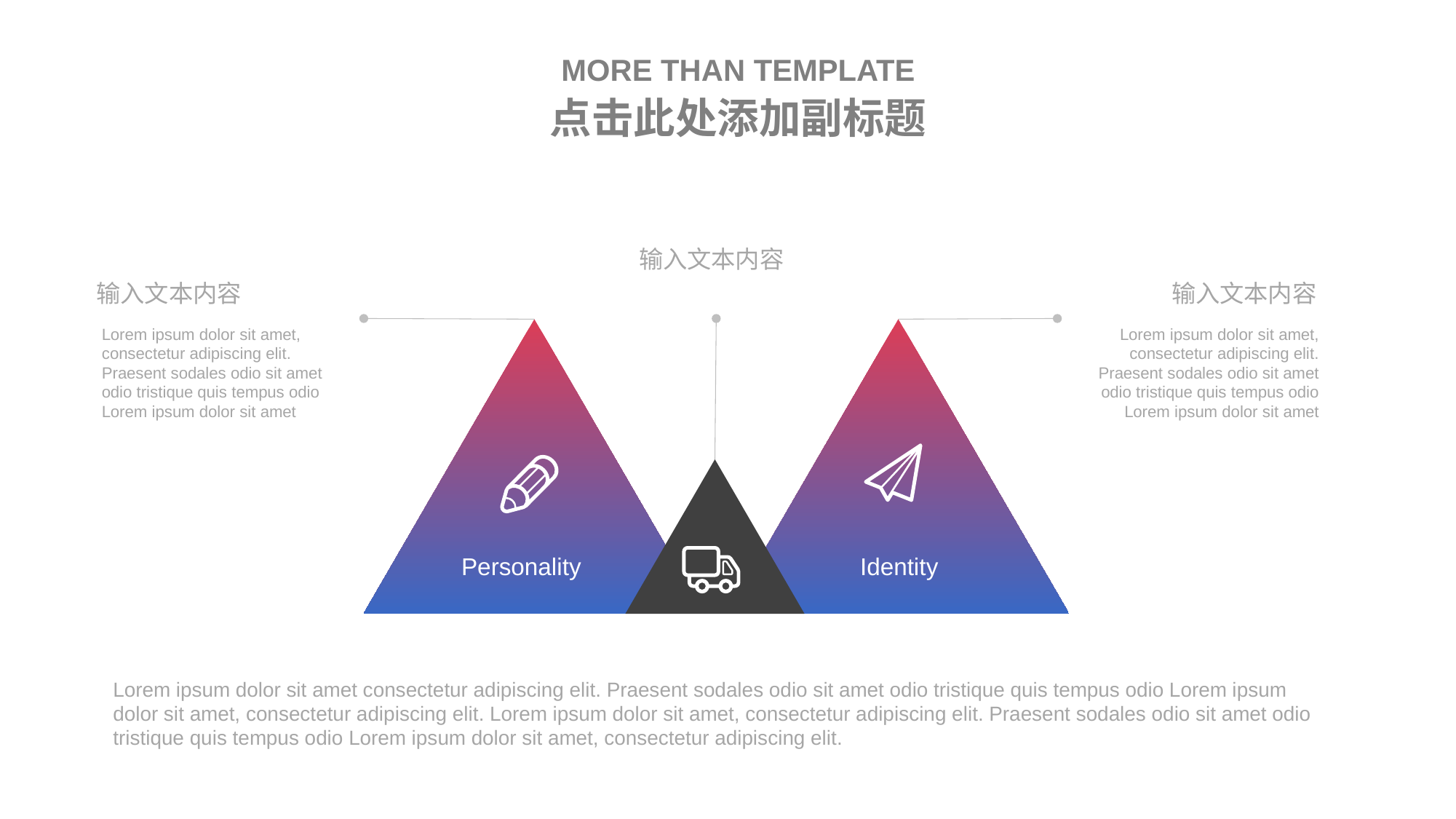

MORE THAN TEMPLATE
点击此处添加副标题
输入文本内容

输入文本内容
Lorem ipsum dolor sit amet, consectetur adipiscing elit. Praesent sodales odio sit amet odio tristique quis tempus odio Lorem ipsum dolor sit amet
输入文本内容
Lorem ipsum dolor sit amet, consectetur adipiscing elit. Praesent sodales odio sit amet odio tristique quis tempus odio Lorem ipsum dolor sit amet

Personality

Identity
Lorem ipsum dolor sit amet consectetur adipiscing elit. Praesent sodales odio sit amet odio tristique quis tempus odio Lorem ipsum dolor sit amet, consectetur adipiscing elit. Lorem ipsum dolor sit amet, consectetur adipiscing elit. Praesent sodales odio sit amet odio tristique quis tempus odio Lorem ipsum dolor sit amet, consectetur adipiscing elit.